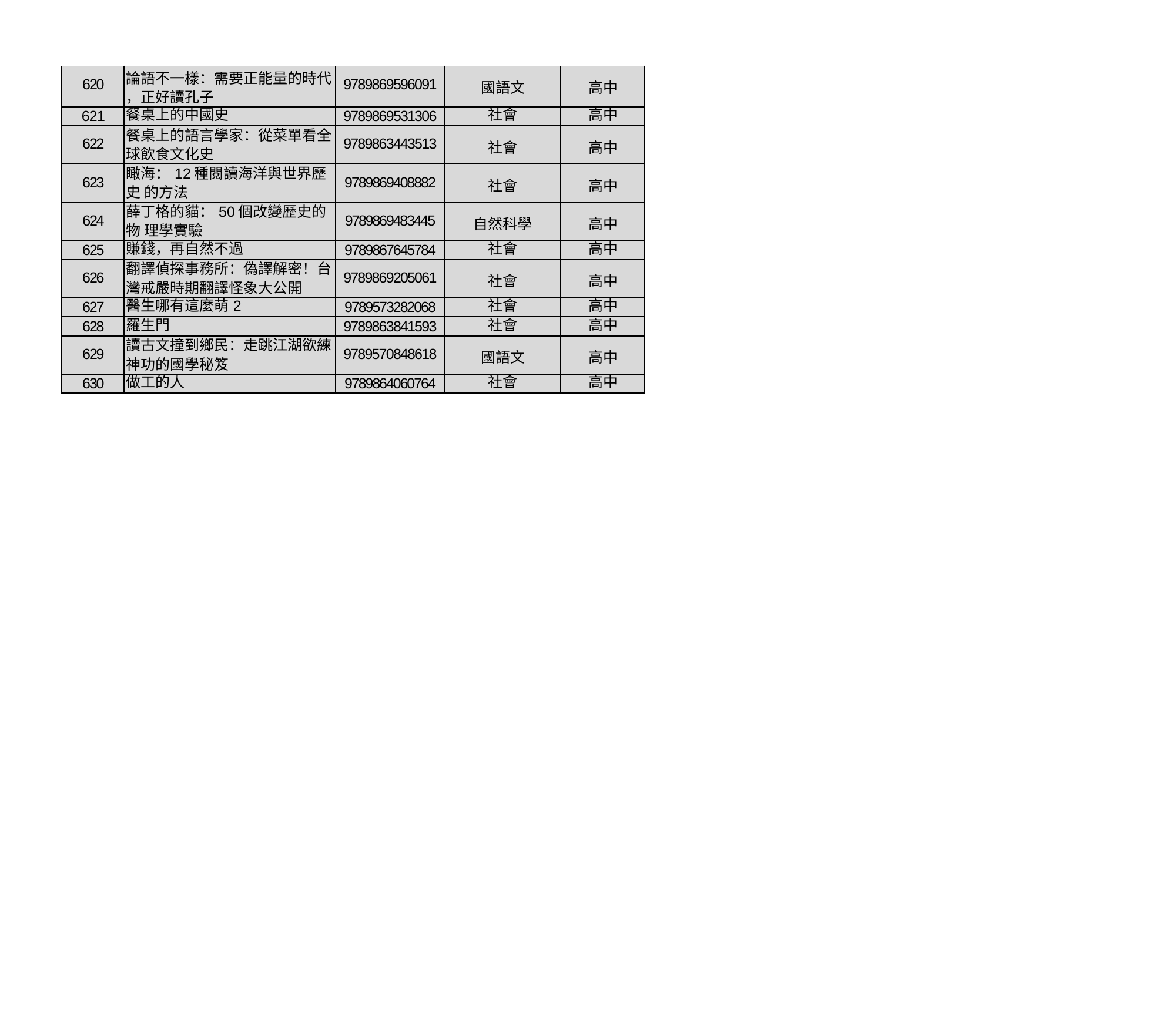

| 620 | 論語不一樣：需要正能量的時代 ，正好讀孔子 | 9789869596091 | 國語文 | 高中 |
| --- | --- | --- | --- | --- |
| 621 | 餐桌上的中國史 | 9789869531306 | 社會 | 高中 |
| 622 | 餐桌上的語言學家：從菜單看全 球飲食文化史 | 9789863443513 | 社會 | 高中 |
| 623 | 瞰海：12種閱讀海洋與世界歷史 的方法 | 9789869408882 | 社會 | 高中 |
| 624 | 薛丁格的貓：50個改變歷史的物 理學實驗 | 9789869483445 | 自然科學 | 高中 |
| 625 | 賺錢，再自然不過 | 9789867645784 | 社會 | 高中 |
| 626 | 翻譯偵探事務所：偽譯解密！台 灣戒嚴時期翻譯怪象大公開 | 9789869205061 | 社會 | 高中 |
| 627 | 醫生哪有這麼萌2 | 9789573282068 | 社會 | 高中 |
| 628 | 羅生門 | 9789863841593 | 社會 | 高中 |
| 629 | 讀古文撞到鄉民：走跳江湖欲練 神功的國學秘笈 | 9789570848618 | 國語文 | 高中 |
| 630 | 做工的人 | 9789864060764 | 社會 | 高中 |